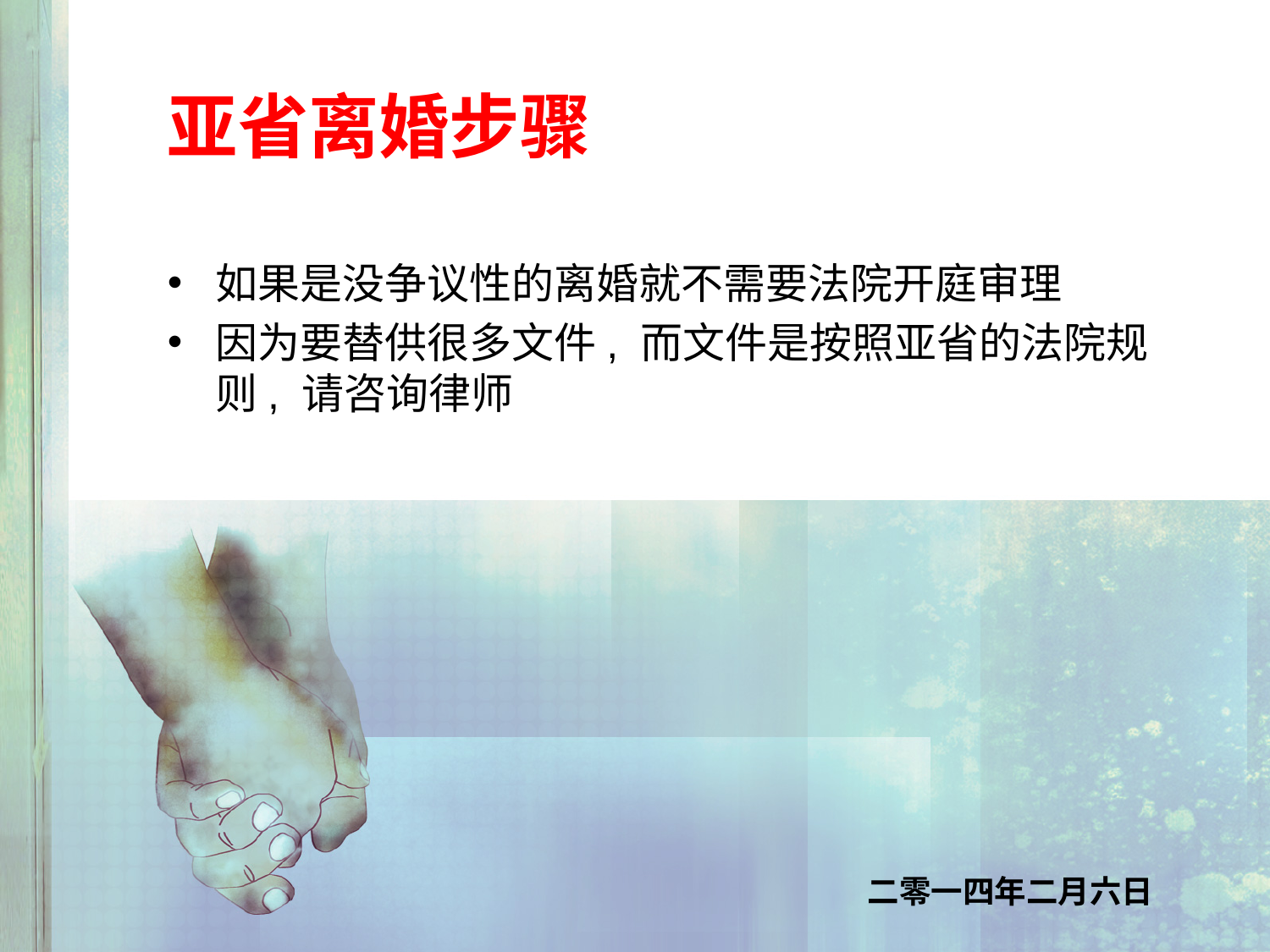

亚省离婚步骤

如果是没争议性的离婚就不需要法院开庭审理
因为要替供很多文件, 而文件是按照亚省的法院规则, 请咨询律师
二零一四年二月六日